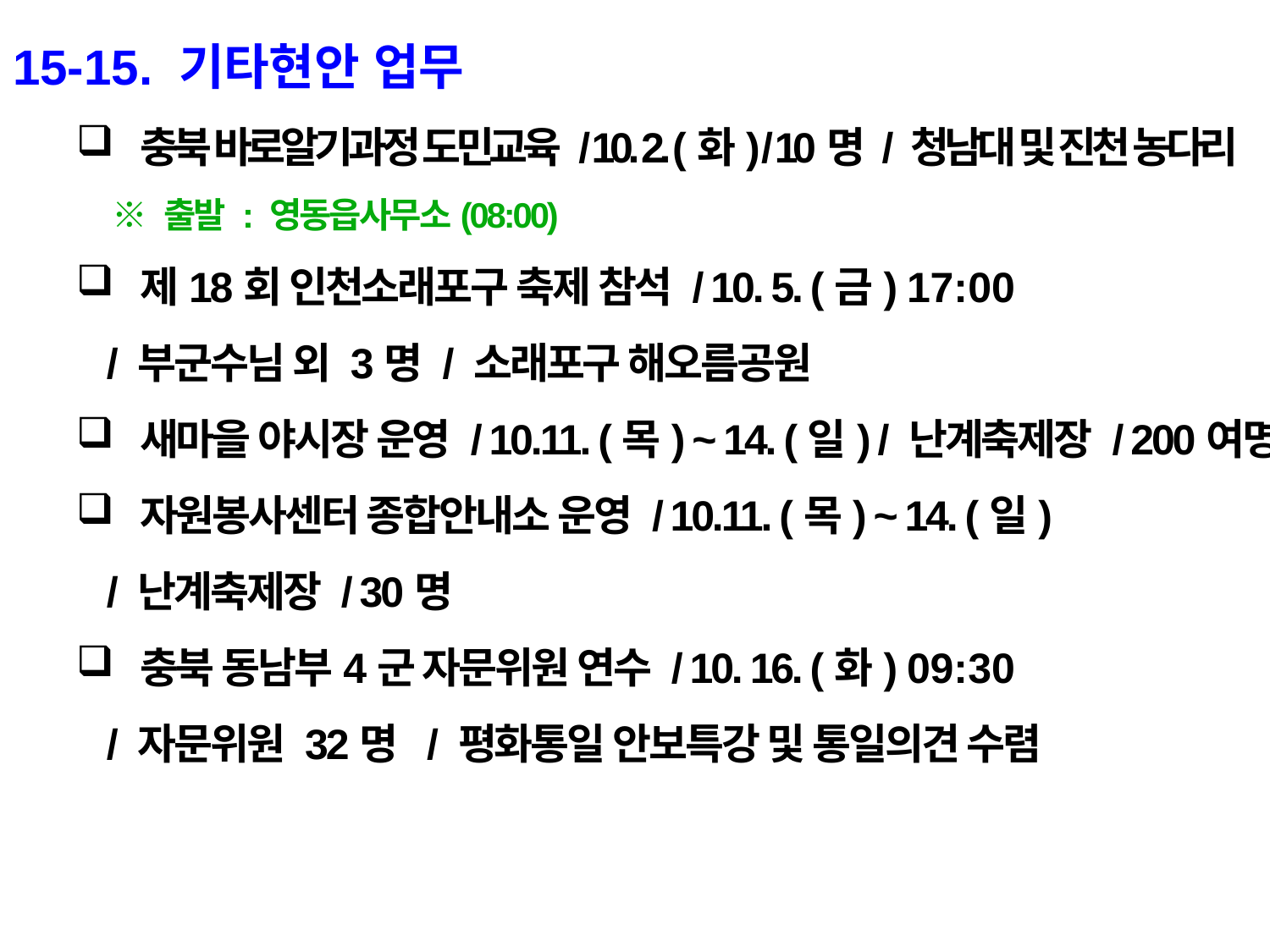

15-15. 기타현안 업무
충북 바로알기과정 도민교육 / 10. 2. (화) / 10명 / 청남대 및 진천 농다리
     ※ 출발 : 영동읍사무소(08:00)
제18회 인천소래포구 축제 참석 / 10. 5. (금) 17:00
   / 부군수님 외 3명 / 소래포구 해오름공원
새마을 야시장 운영 / 10.11. (목) ~ 14. (일) / 난계축제장 / 200여명
자원봉사센터 종합안내소 운영 / 10.11. (목) ~ 14. (일)
   / 난계축제장 / 30명
충북 동남부4군 자문위원 연수 / 10. 16. (화) 09:30
   / 자문위원 32명  / 평화통일 안보특강 및 통일의견 수렴